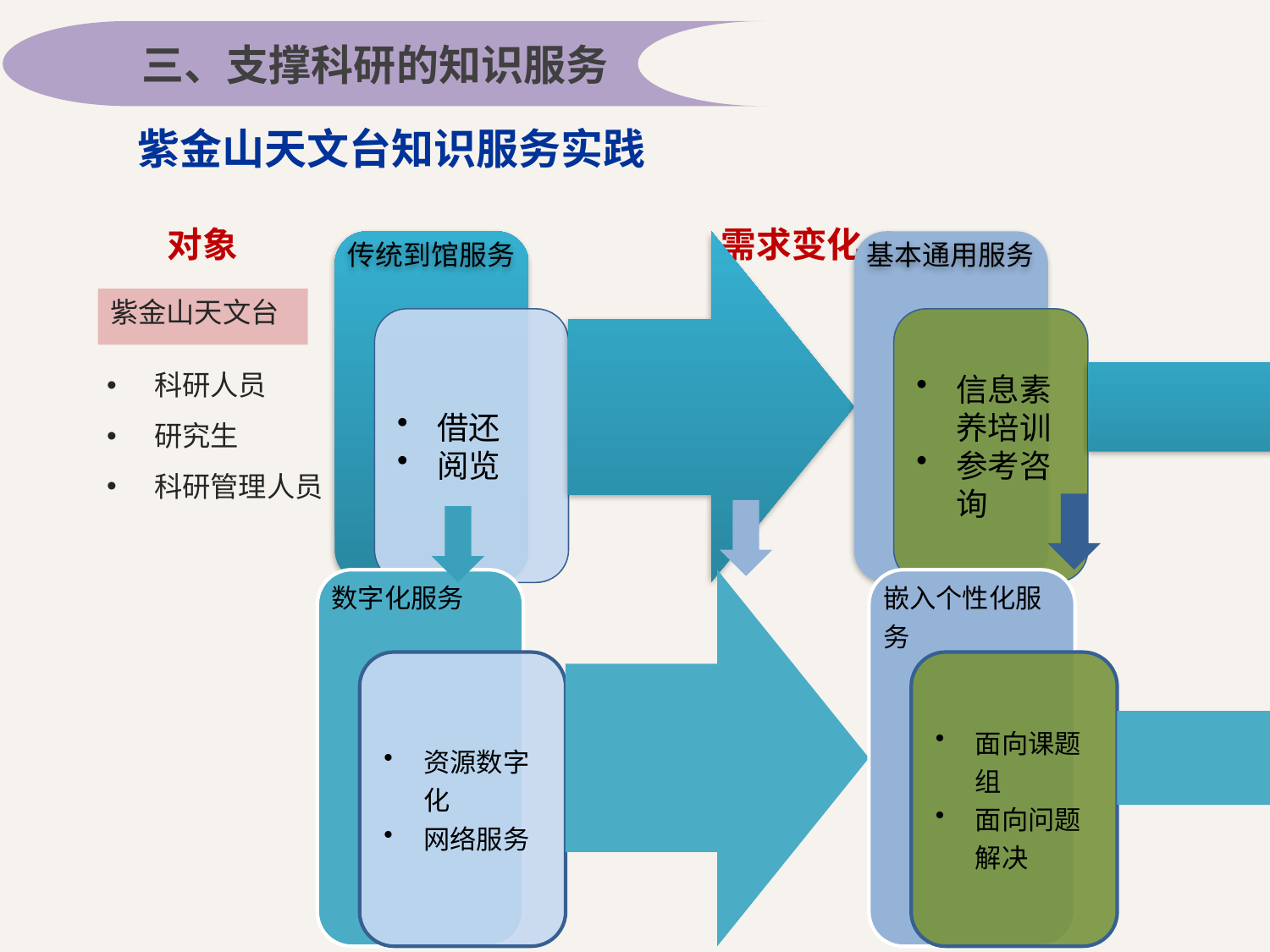

三、支撑科研的知识服务
紫金山天文台知识服务实践
对象

需求变化

传统到馆服务
借还
基本通用服务
信息素养培训
阅览
参考咨询
紫金山天文台
科研人员
研究生
科研管理人员

数字化服务
资源数字化
嵌入个性化服务
面向课题组
网络服务
面向问题解决